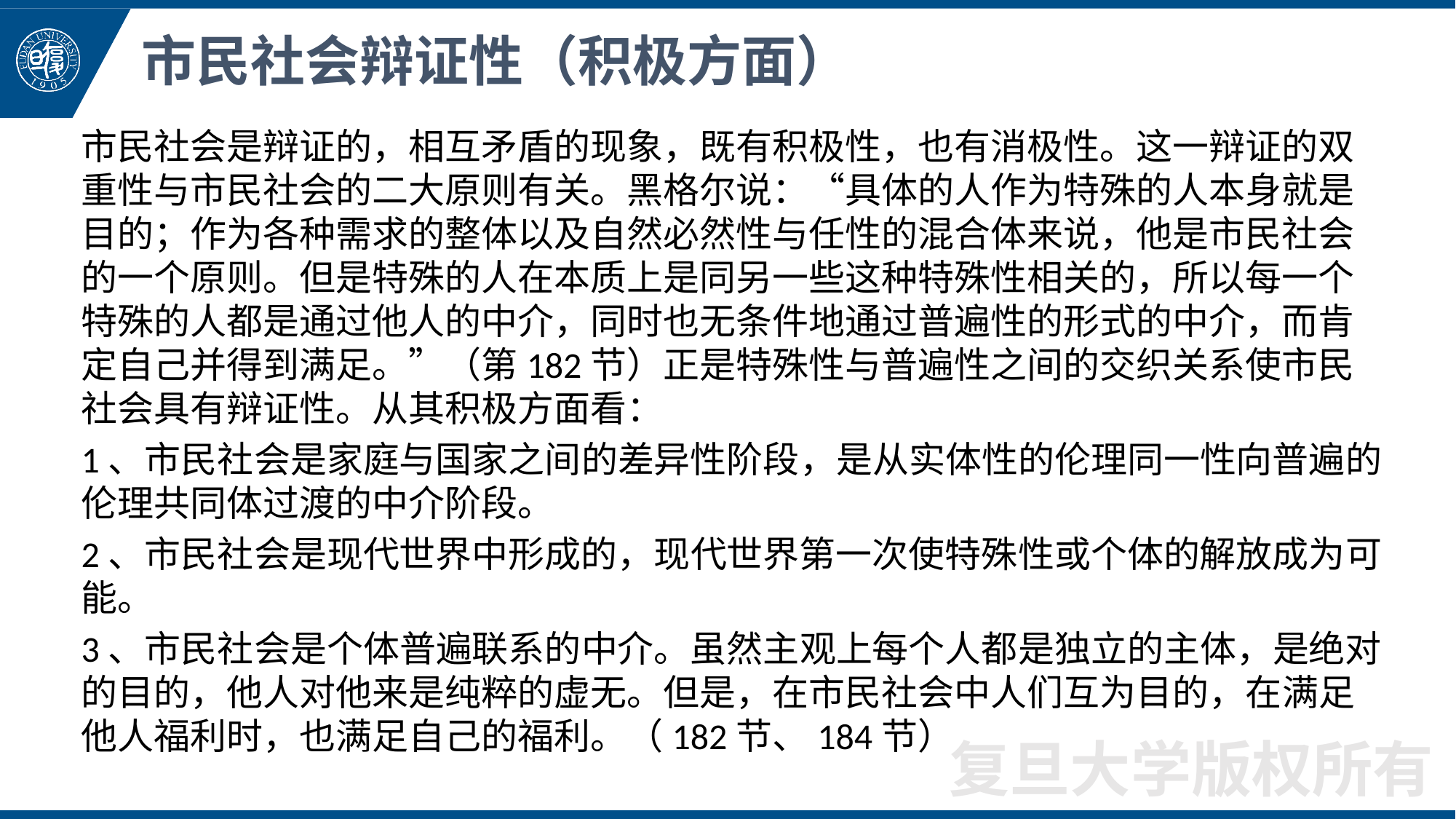

# 市民社会辩证性（积极方面）
市民社会是辩证的，相互矛盾的现象，既有积极性，也有消极性。这一辩证的双重性与市民社会的二大原则有关。黑格尔说：“具体的人作为特殊的人本身就是目的；作为各种需求的整体以及自然必然性与任性的混合体来说，他是市民社会的一个原则。但是特殊的人在本质上是同另一些这种特殊性相关的，所以每一个特殊的人都是通过他人的中介，同时也无条件地通过普遍性的形式的中介，而肯定自己并得到满足。”（第182节）正是特殊性与普遍性之间的交织关系使市民社会具有辩证性。从其积极方面看：
1、市民社会是家庭与国家之间的差异性阶段，是从实体性的伦理同一性向普遍的伦理共同体过渡的中介阶段。
2、市民社会是现代世界中形成的，现代世界第一次使特殊性或个体的解放成为可能。
3、市民社会是个体普遍联系的中介。虽然主观上每个人都是独立的主体，是绝对的目的，他人对他来是纯粹的虚无。但是，在市民社会中人们互为目的，在满足他人福利时，也满足自己的福利。（182节、184节）